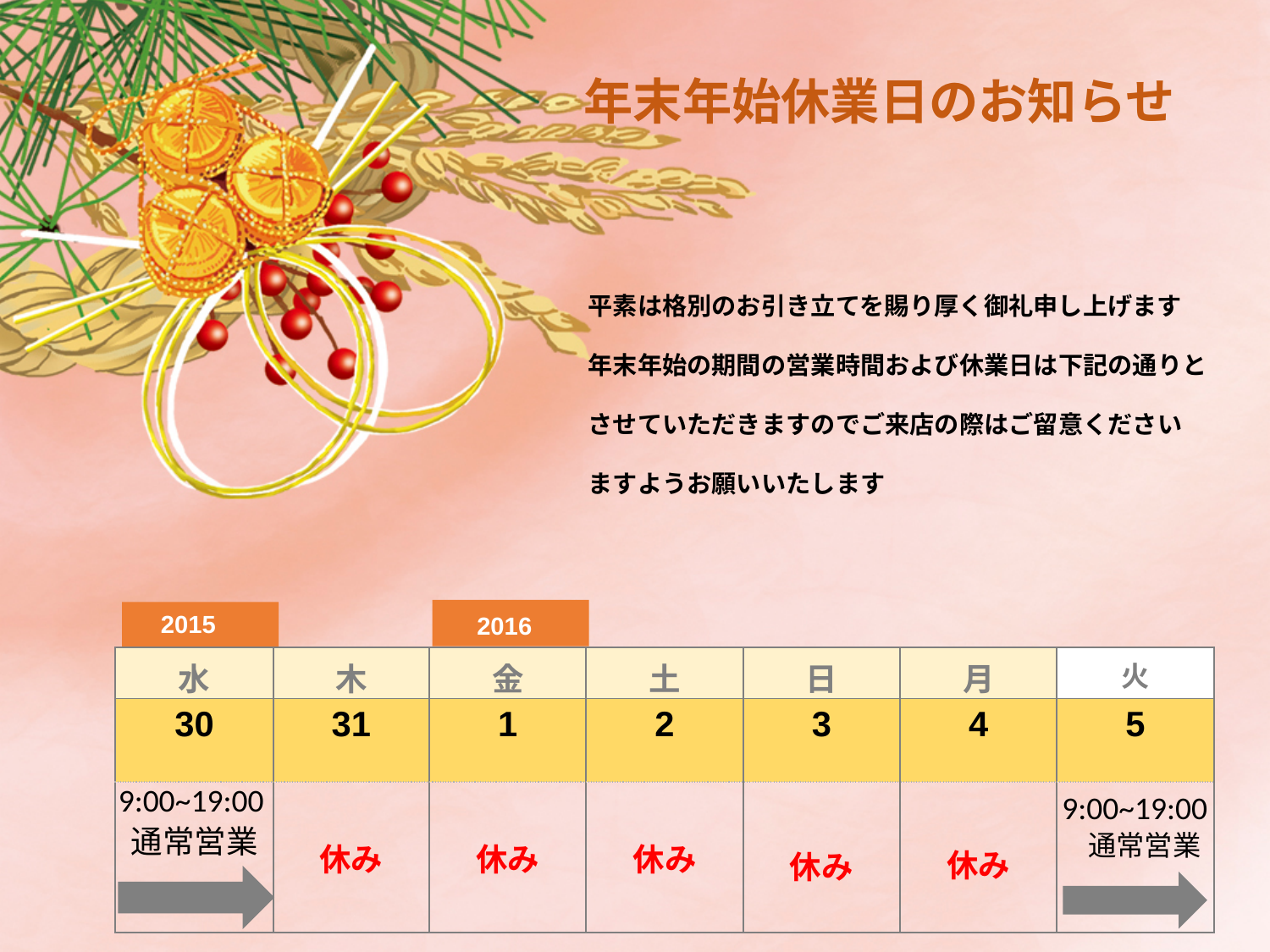

年末年始休業日のお知らせ

平素は格別のお引き立てを賜り厚く御礼申し上げます

年末年始の期間の営業時間および休業日は下記の通りと

させていただきますのでご来店の際はご留意ください

ますようお願いいたします

2015
2016
| 水 | 木 | 金 | 土 | 日 | 月 | 火 |
| --- | --- | --- | --- | --- | --- | --- |
| 30 | 31 | 1 | 2 | 3 | 4 | 5 |
| 通常営業 | 休み | 休み | 休み | 休み | 休み |  |
9:00~19:00
9:00~19:00
通常営業